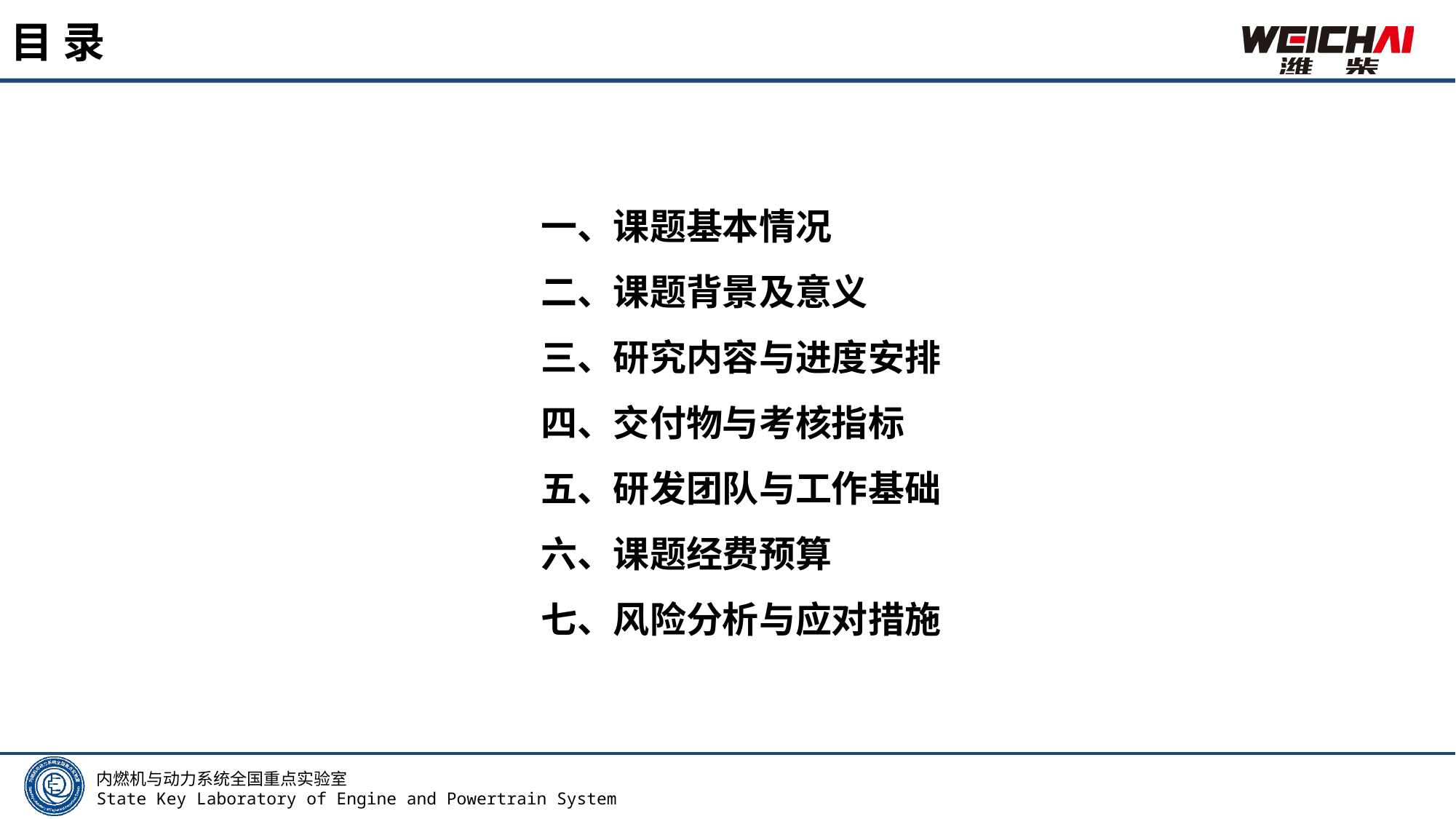

# 目 录
一、课题基本情况
二、课题背景及意义
三、研究内容与进度安排
四、交付物与考核指标
五、研发团队与工作基础
六、课题经费预算
七、风险分析与应对措施